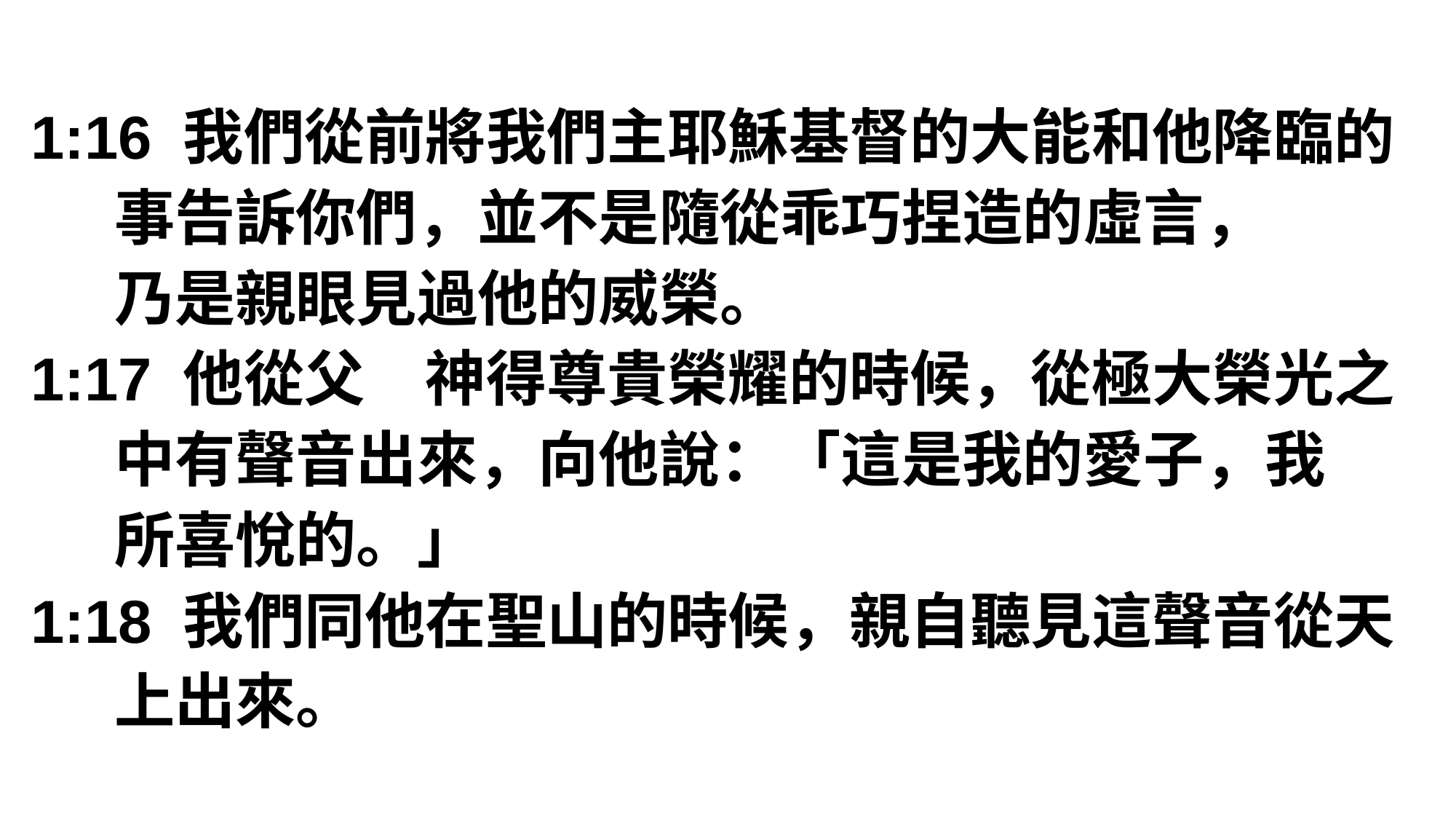

1:16 我們從前將我們主耶穌基督的大能和他降臨的
     事告訴你們，並不是隨從乖巧捏造的虛言，
     乃是親眼見過他的威榮。
1:17 他從父　神得尊貴榮耀的時候，從極大榮光之
     中有聲音出來，向他說：「這是我的愛子，我
     所喜悅的。」
1:18 我們同他在聖山的時候，親自聽見這聲音從天
     上出來。